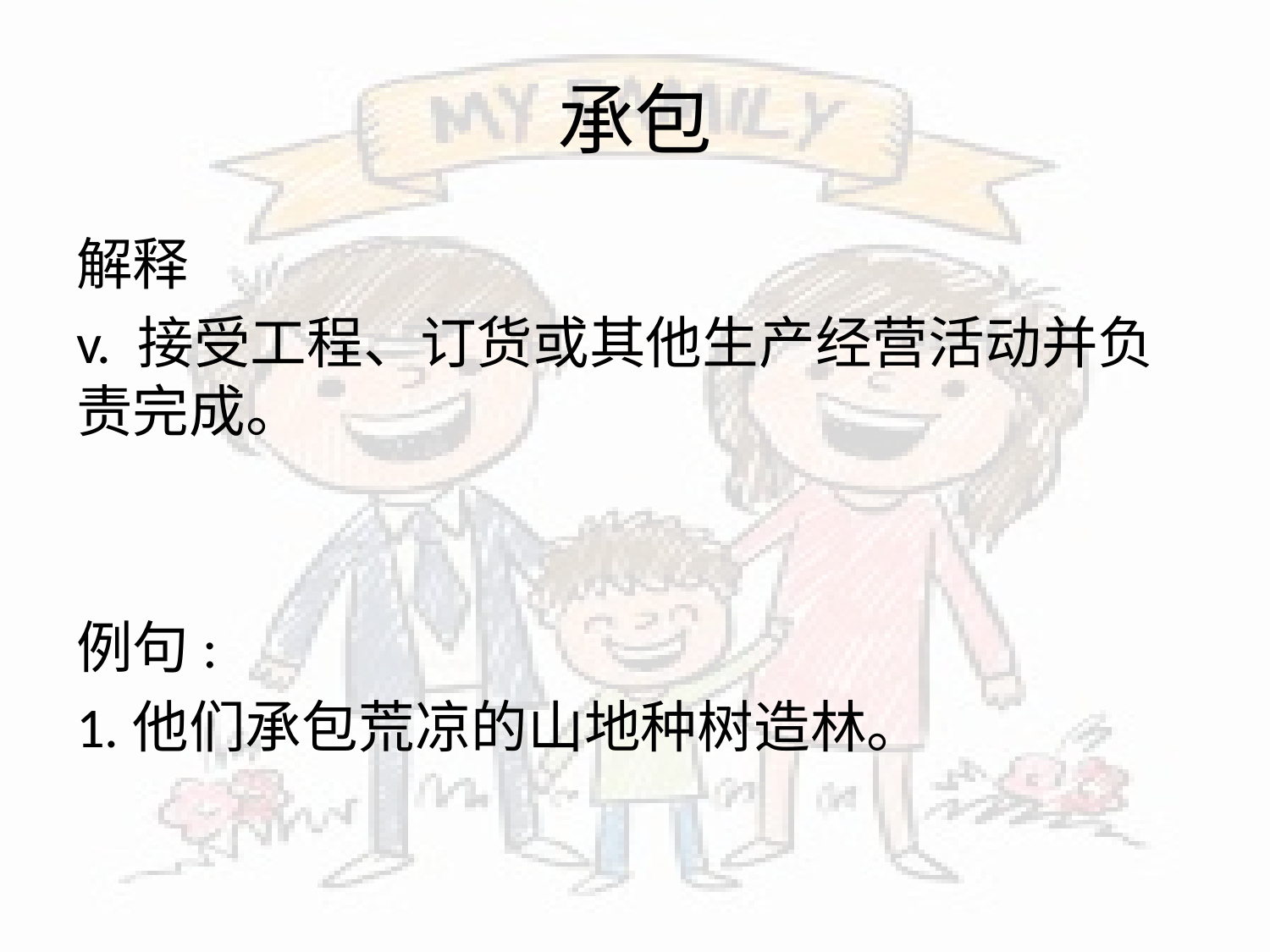

# 承包
解释
v. 接受工程、订货或其他生产经营活动并负责完成。

例句:
1.他们承包荒凉的山地种树造林。